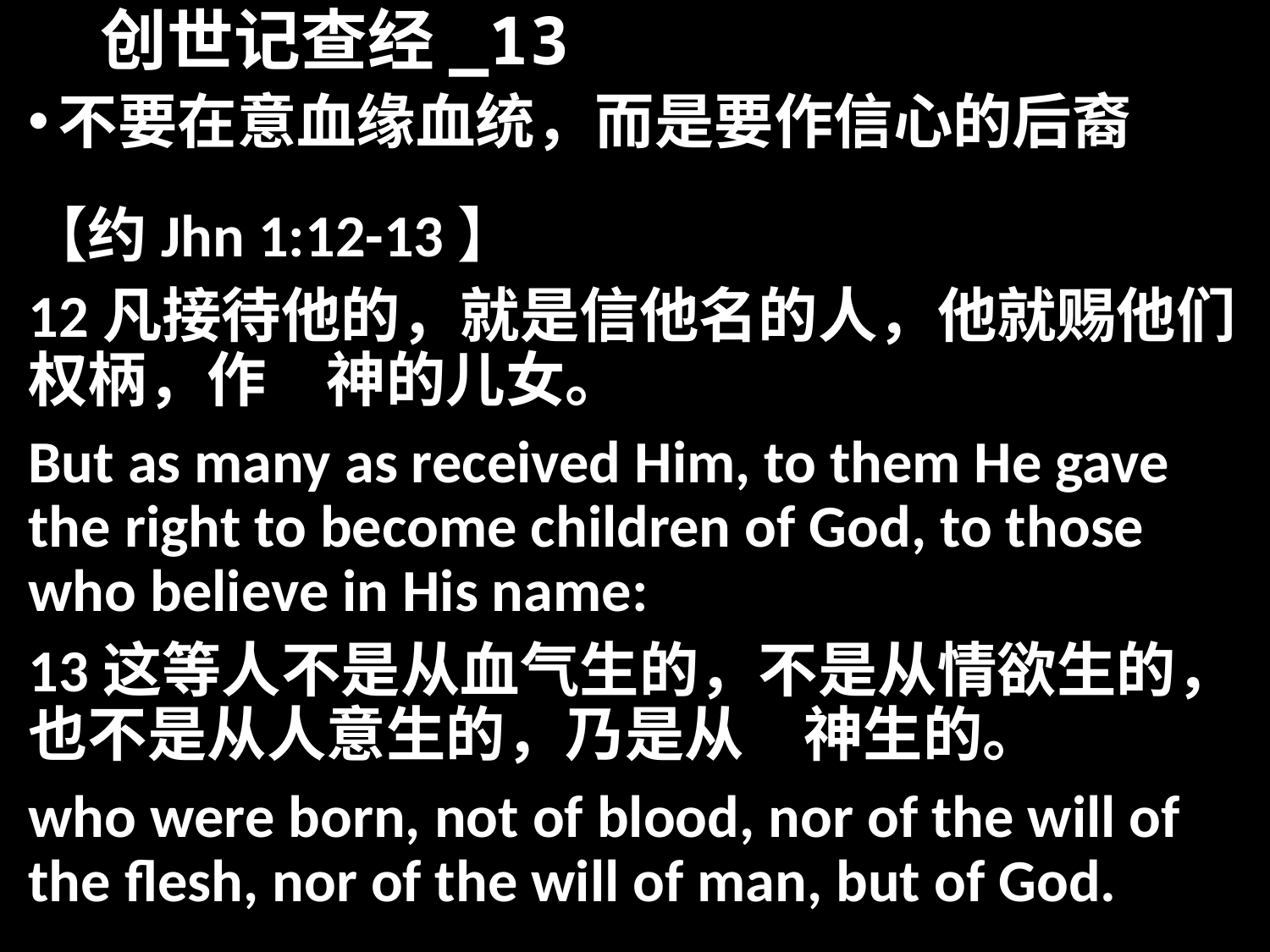

# 创世记查经_13
不要在意血缘血统，而是要作信心的后裔

【约Jhn 1:12-13】
12凡接待他的，就是信他名的人，他就赐他们权柄，作　神的儿女。
But as many as received Him, to them He gave the right to become children of God, to those who believe in His name:
13这等人不是从血气生的，不是从情欲生的，也不是从人意生的，乃是从　神生的。
who were born, not of blood, nor of the will of the flesh, nor of the will of man, but of God.